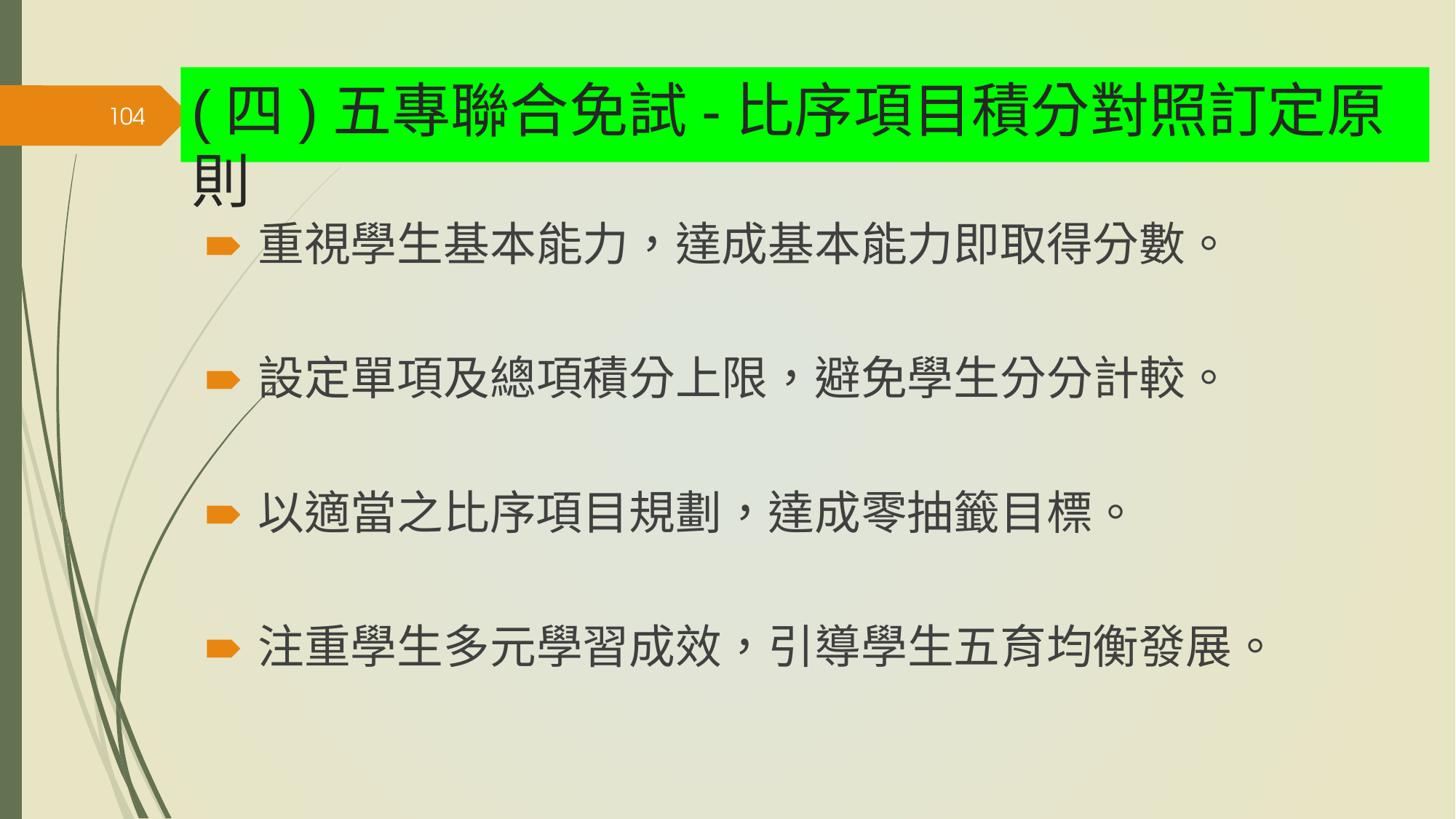

(四)五專聯合免試-比序項目積分對照訂定原則
104
重視學生基本能力，達成基本能力即取得分數。

設定單項及總項積分上限，避免學生分分計較。

以適當之比序項目規劃，達成零抽籤目標。

注重學生多元學習成效，引導學生五育均衡發展。